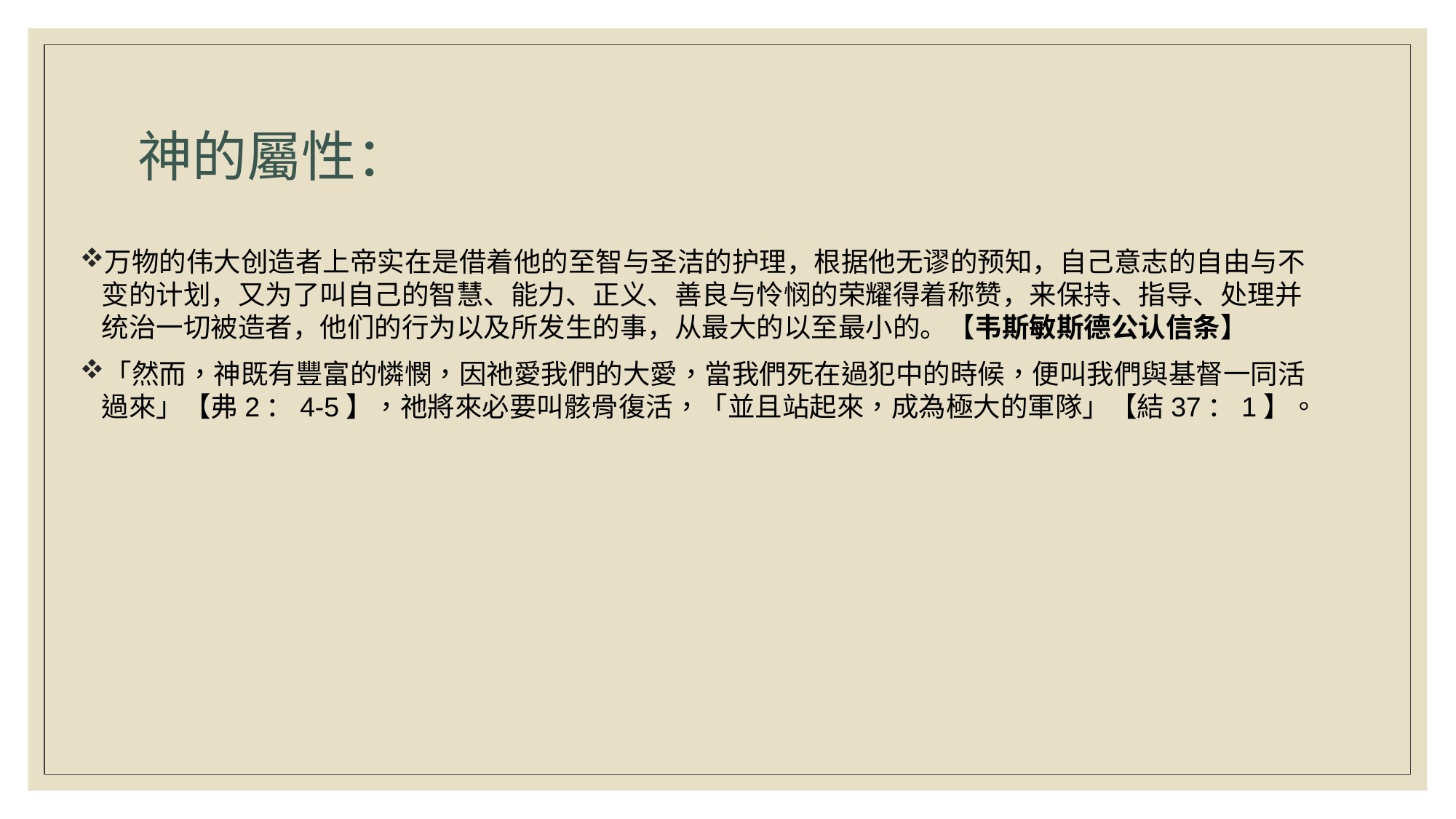

# 神的屬性：

万物的伟大创造者上帝实在是借着他的至智与圣洁的护理，根据他无谬的预知，自己意志的自由与不变的计划，又为了叫自己的智慧、能力、正义、善良与怜悯的荣耀得着称赞，来保持、指导、处理并统治一切被造者，他们的行为以及所发生的事，从最大的以至最小的。【韦斯敏斯德公认信条】
「然而，神既有豐富的憐憫，因祂愛我們的大愛，當我們死在過犯中的時候，便叫我們與基督一同活過來」【弗2：4-5】，祂將來必要叫骸骨復活，「並且站起來，成為極大的軍隊」【結37：1】。